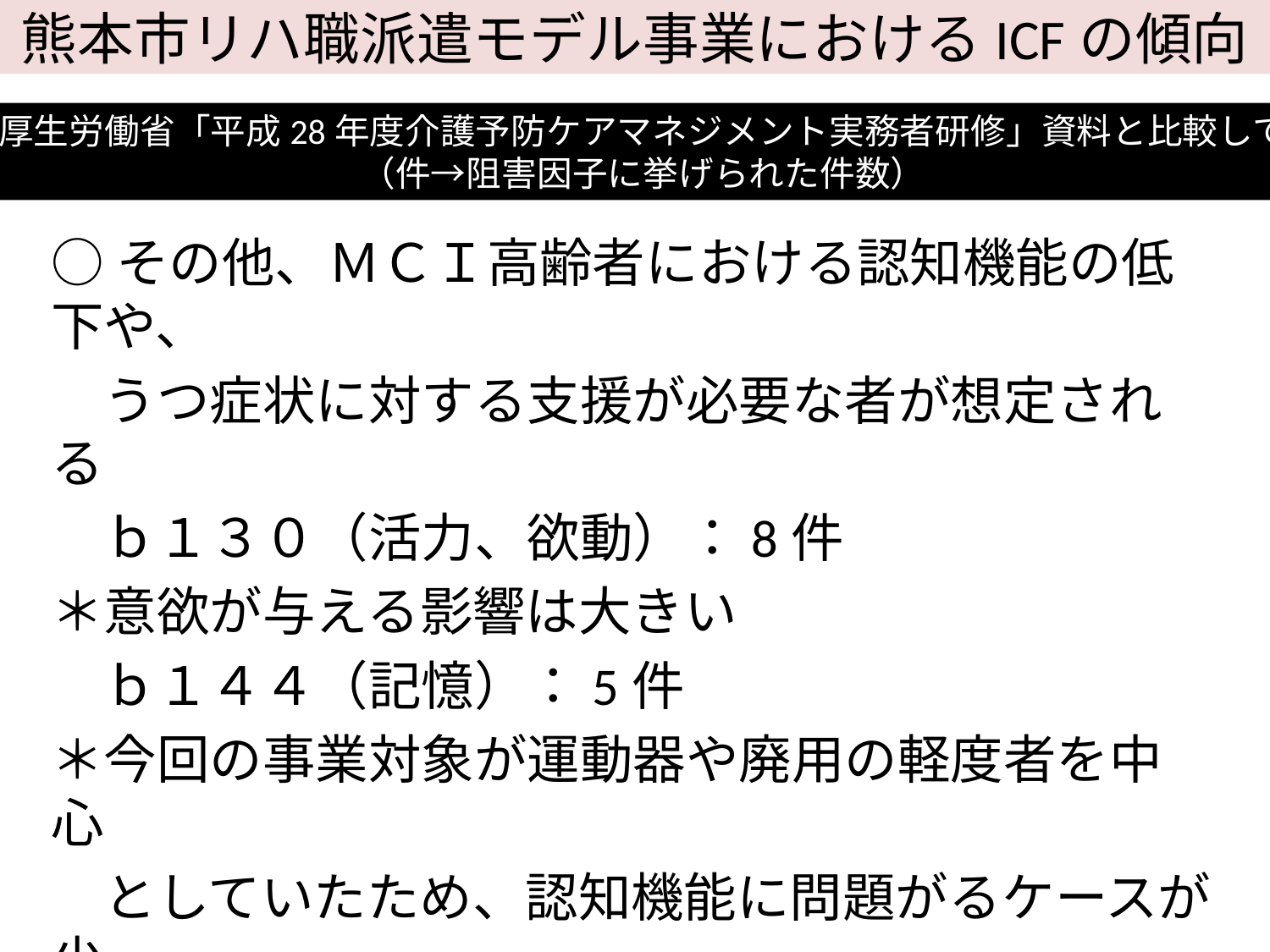

# 熊本市リハ職派遣モデル事業におけるICFの傾向
厚生労働省「平成28年度介護予防ケアマネジメント実務者研修」資料と比較して
（件→阻害因子に挙げられた件数）
○その他、ＭＣＩ高齢者における認知機能の低下や、
　うつ症状に対する支援が必要な者が想定される
　ｂ１３０（活力、欲動）：8件
＊意欲が与える影響は大きい
　ｂ１４４（記憶）：5件
＊今回の事業対象が運動器や廃用の軽度者を中心
　としていたため、認知機能に問題がるケースが少
　なかった？